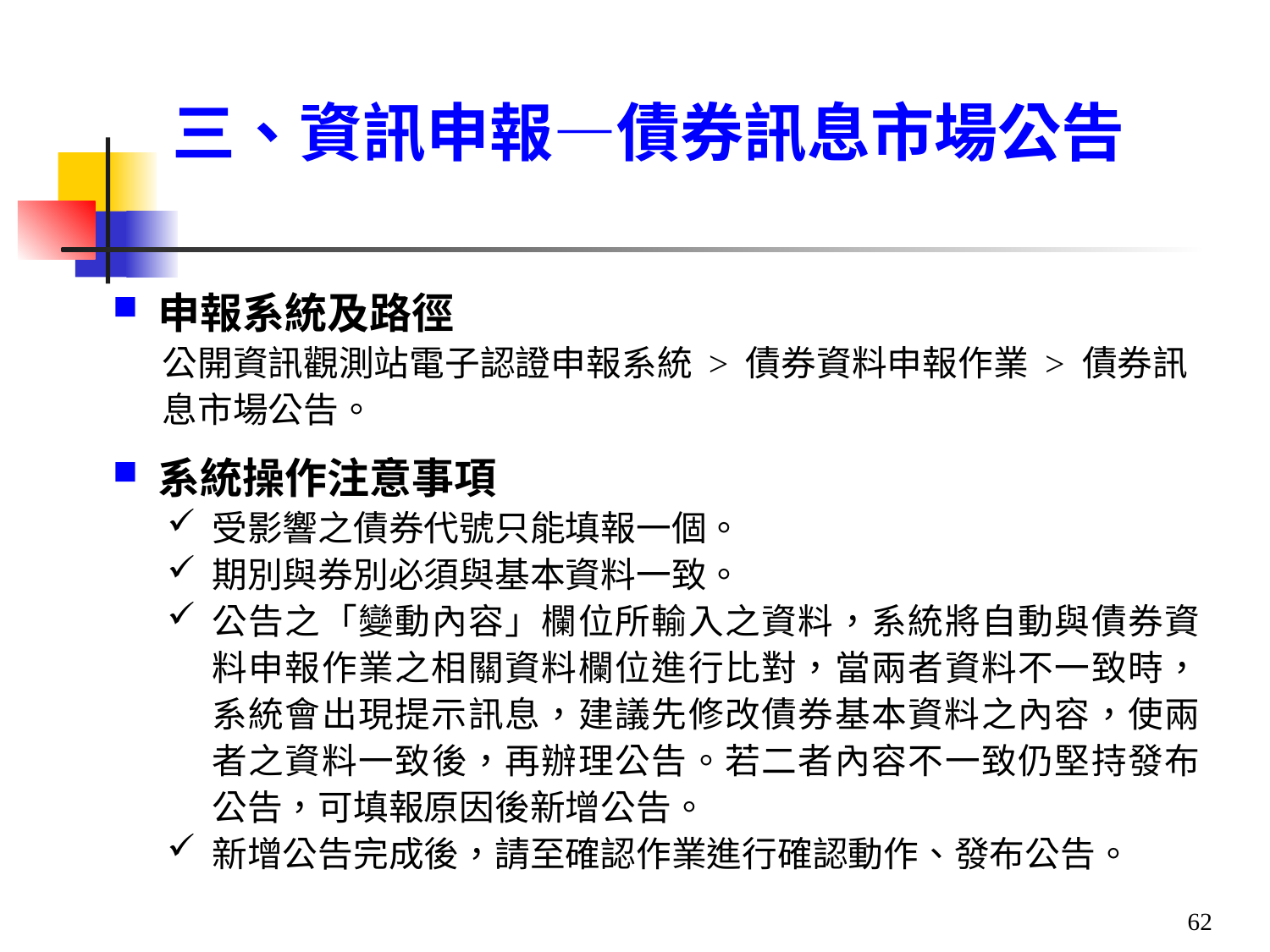

# 三、資訊申報—債券訊息市場公告
申報系統及路徑
公開資訊觀測站電子認證申報系統 > 債券資料申報作業 > 債券訊息市場公告。
系統操作注意事項
受影響之債券代號只能填報一個。
期別與券別必須與基本資料一致。
公告之「變動內容」欄位所輸入之資料，系統將自動與債券資料申報作業之相關資料欄位進行比對，當兩者資料不一致時，系統會出現提示訊息，建議先修改債券基本資料之內容，使兩者之資料一致後，再辦理公告。若二者內容不一致仍堅持發布公告，可填報原因後新增公告。
新增公告完成後，請至確認作業進行確認動作、發布公告。
62